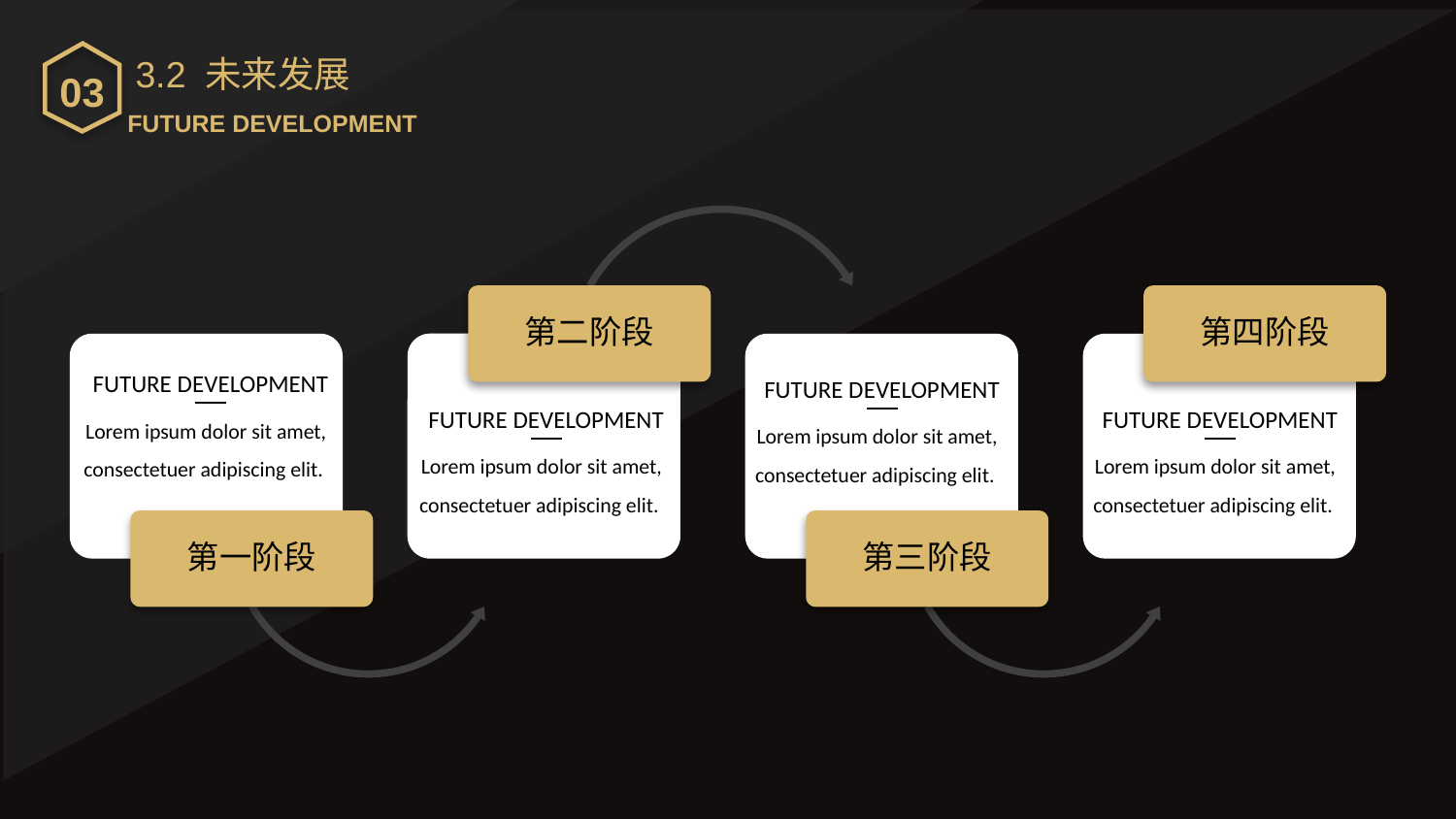

03
3.2 未来发展
FUTURE DEVELOPMENT

第二阶段
第四阶段

FUTURE DEVELOPMENT
FUTURE DEVELOPMENT
FUTURE DEVELOPMENT
FUTURE DEVELOPMENT
Lorem ipsum dolor sit amet, consectetuer adipiscing elit.

Lorem ipsum dolor sit amet, consectetuer adipiscing elit.
Lorem ipsum dolor sit amet, consectetuer adipiscing elit.
Lorem ipsum dolor sit amet, consectetuer adipiscing elit.
第一阶段
第三阶段